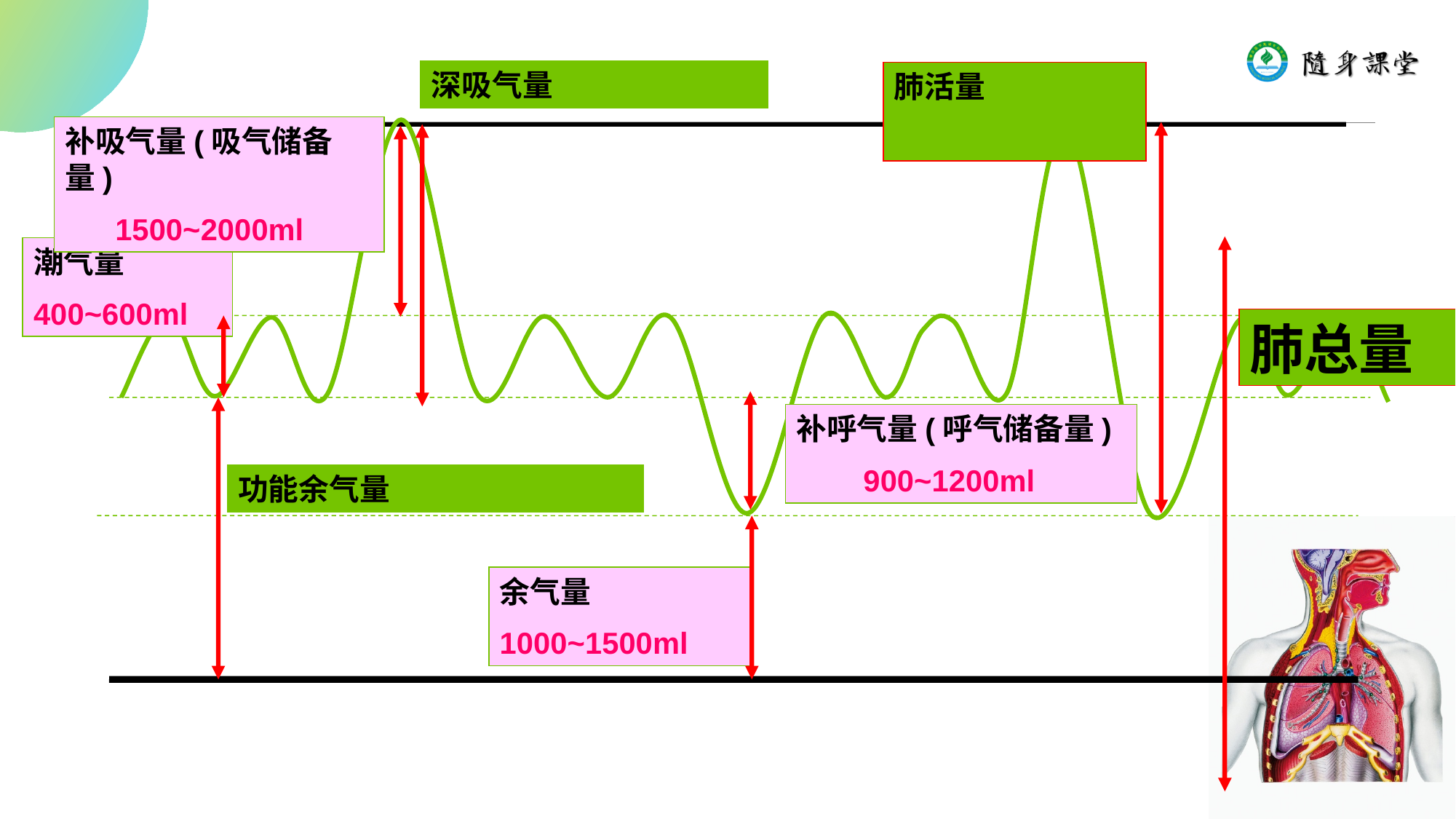

深吸气量

肺活量

补吸气量(吸气储备量)
      1500~2000ml

肺总量
潮气量
400~600ml

补呼气量(呼气储备量)
        900~1200ml

功能余气量

余气量
1000~1500ml